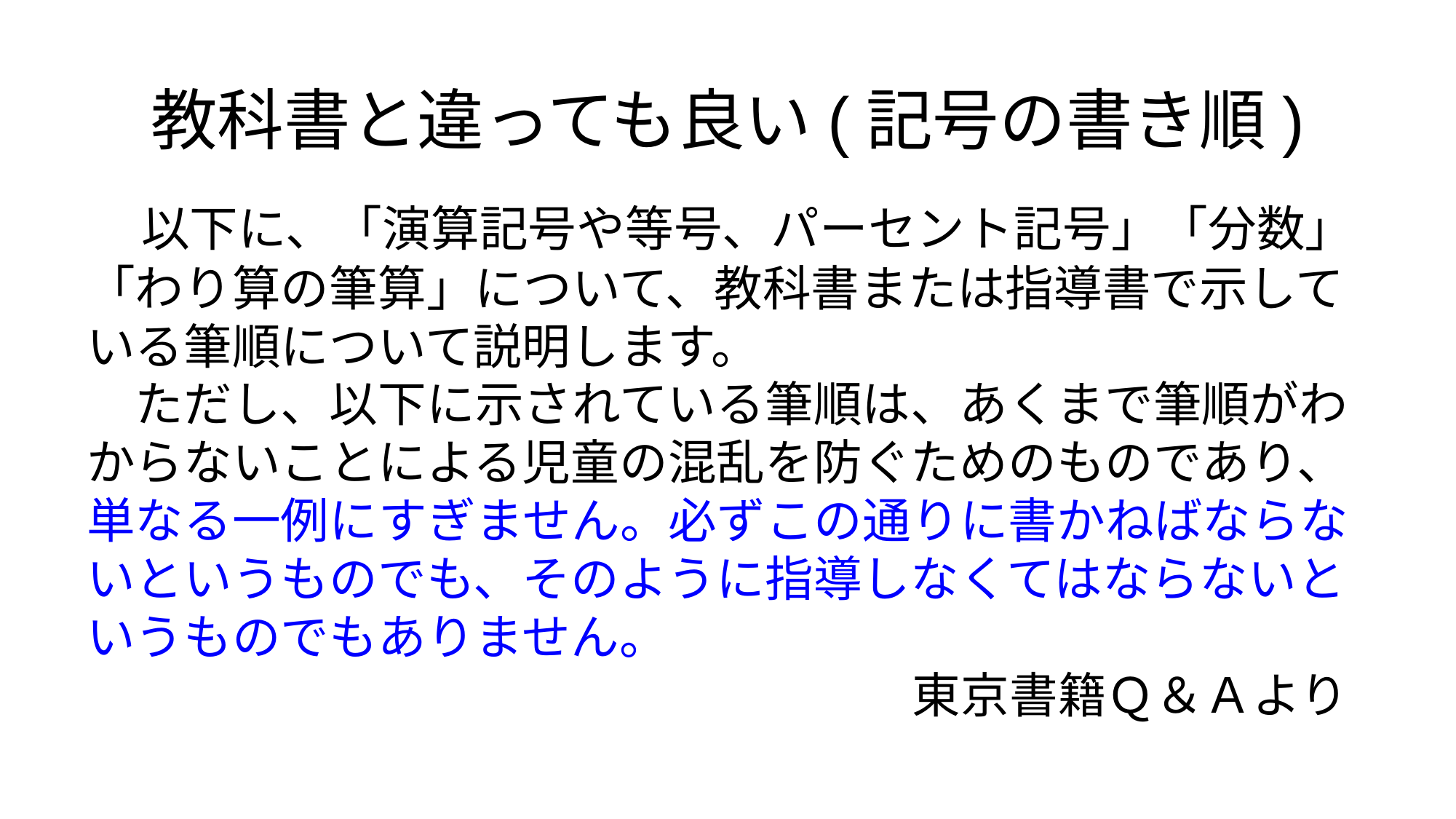

# 教科書と違っても良い(記号の書き順)
　以下に、「演算記号や等号、パーセント記号」「分数」「わり算の筆算」について、教科書または指導書で示している筆順について説明します。
　ただし、以下に示されている筆順は、あくまで筆順がわからないことによる児童の混乱を防ぐためのものであり、単なる一例にすぎません。必ずこの通りに書かねばならないというものでも、そのように指導しなくてはならないというものでもありません。
　　　　　　　　　　　　　　　　　東京書籍Ｑ＆Ａより